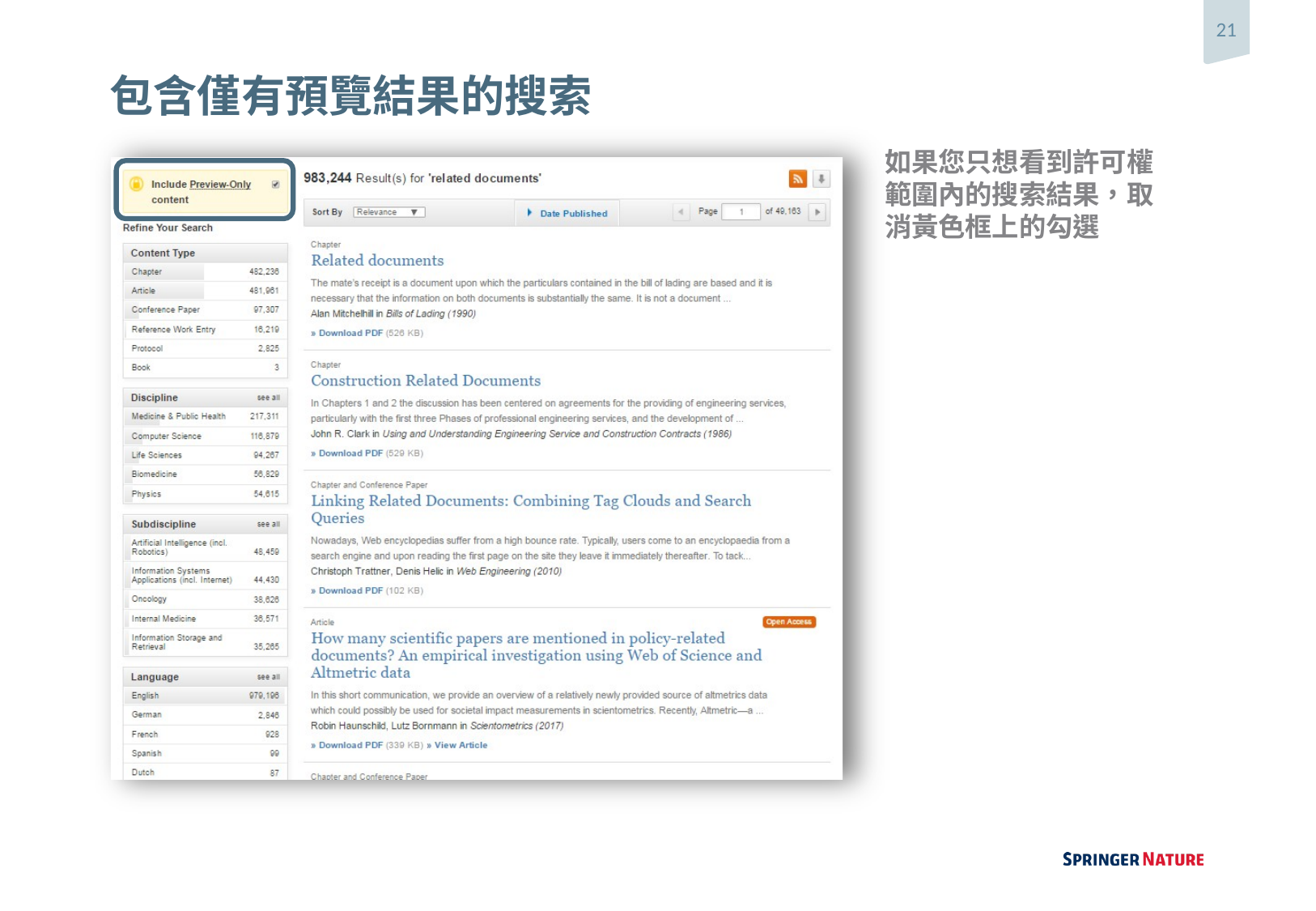

21
# 包含僅有預覽結果的搜索

如果您只想看到許可權範圍內的搜索結果，取消黃色框上的勾選